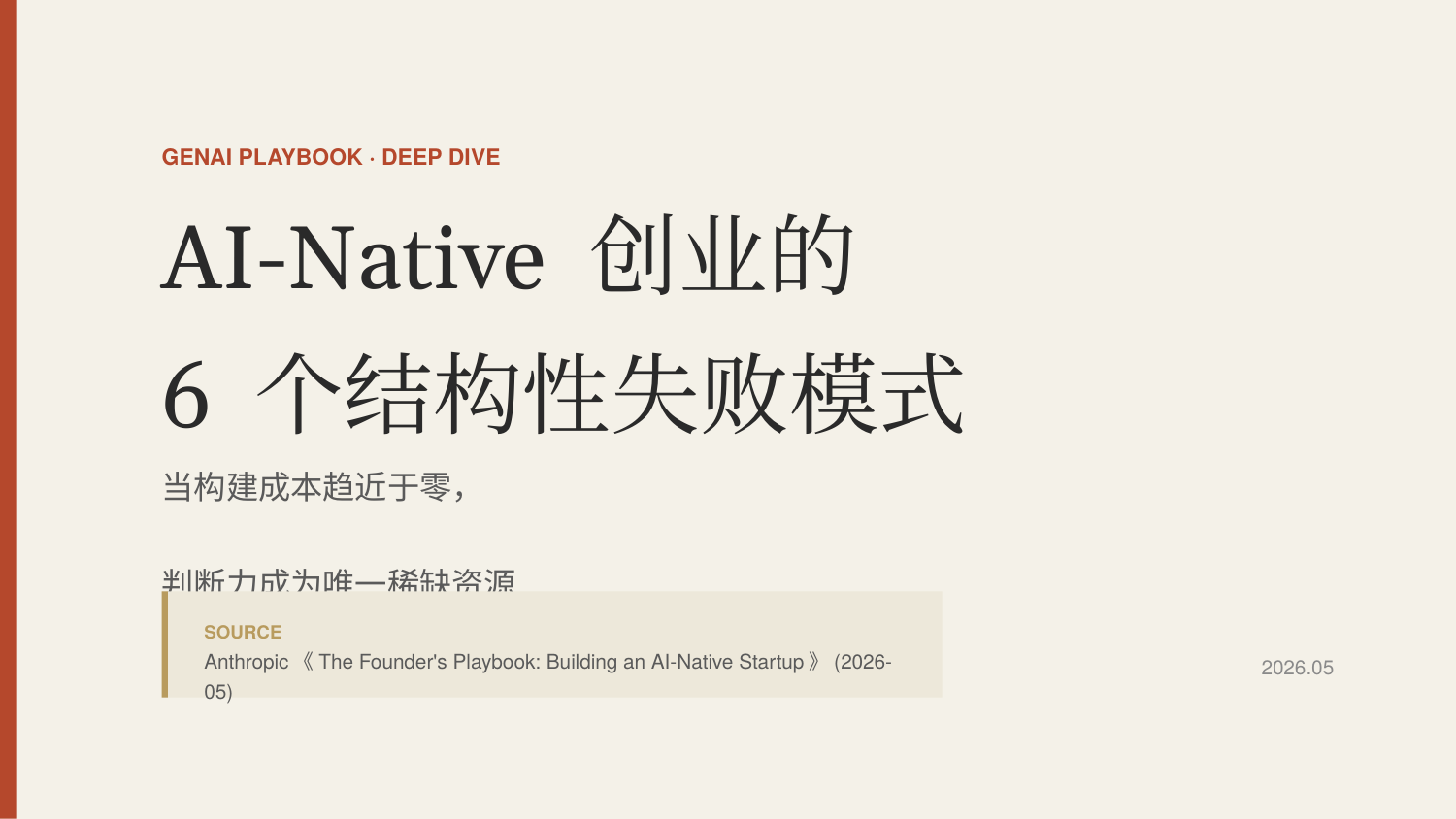

GENAI PLAYBOOK · DEEP DIVE
AI-Native 创业的
6 个结构性失败模式
当构建成本趋近于零，
判断力成为唯一稀缺资源

SOURCE
Anthropic《The Founder's Playbook: Building an AI-Native Startup》(2026-05)
2026.05